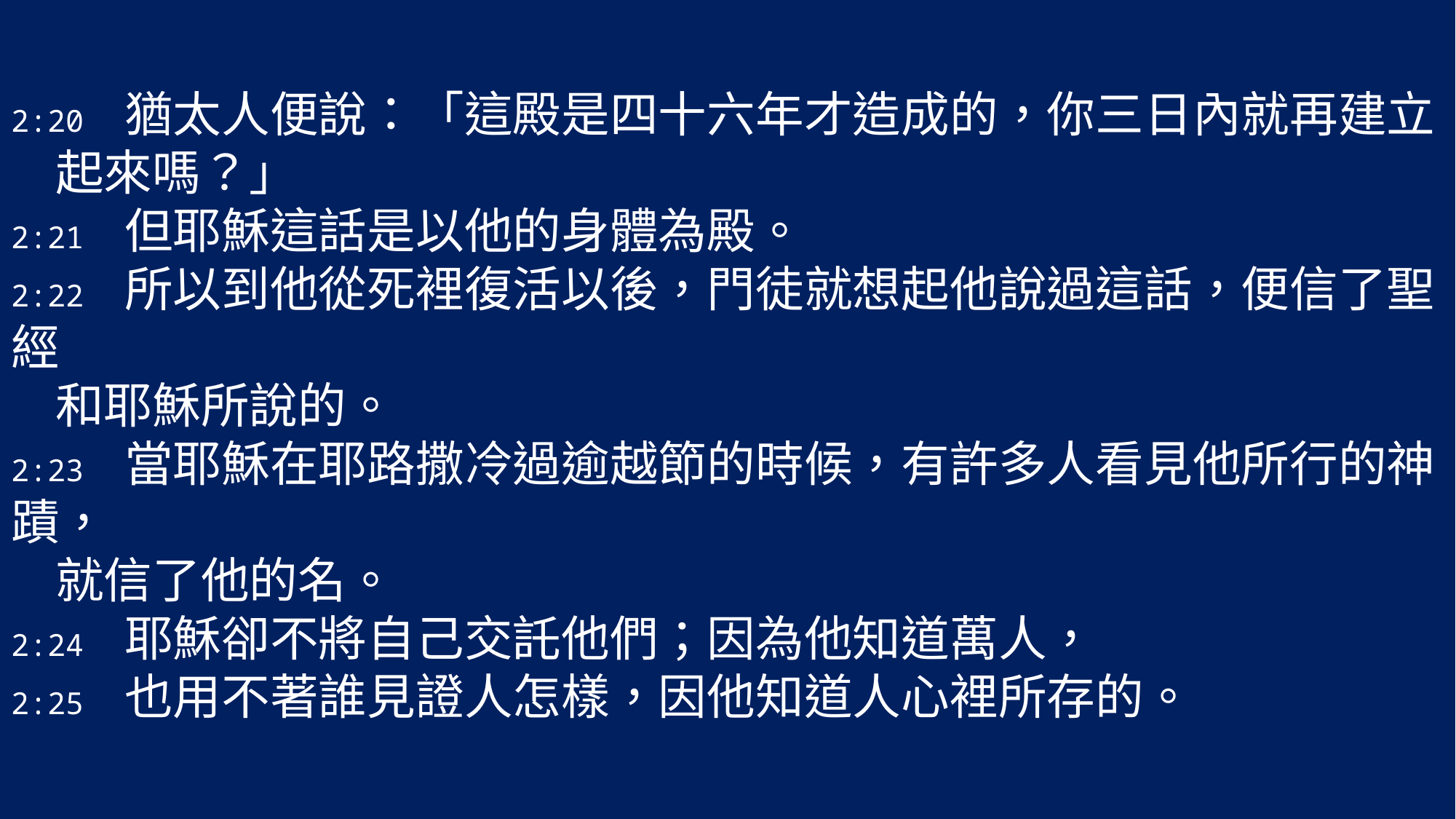

2:20 猶太人便說：「這殿是四十六年才造成的，你三日內就再建立
   起來嗎？」
2:21 但耶穌這話是以他的身體為殿。
2:22 所以到他從死裡復活以後，門徒就想起他說過這話，便信了聖經
   和耶穌所說的。
2:23 當耶穌在耶路撒冷過逾越節的時候，有許多人看見他所行的神蹟，
   就信了他的名。
2:24 耶穌卻不將自己交託他們；因為他知道萬人，
2:25 也用不著誰見證人怎樣，因他知道人心裡所存的。